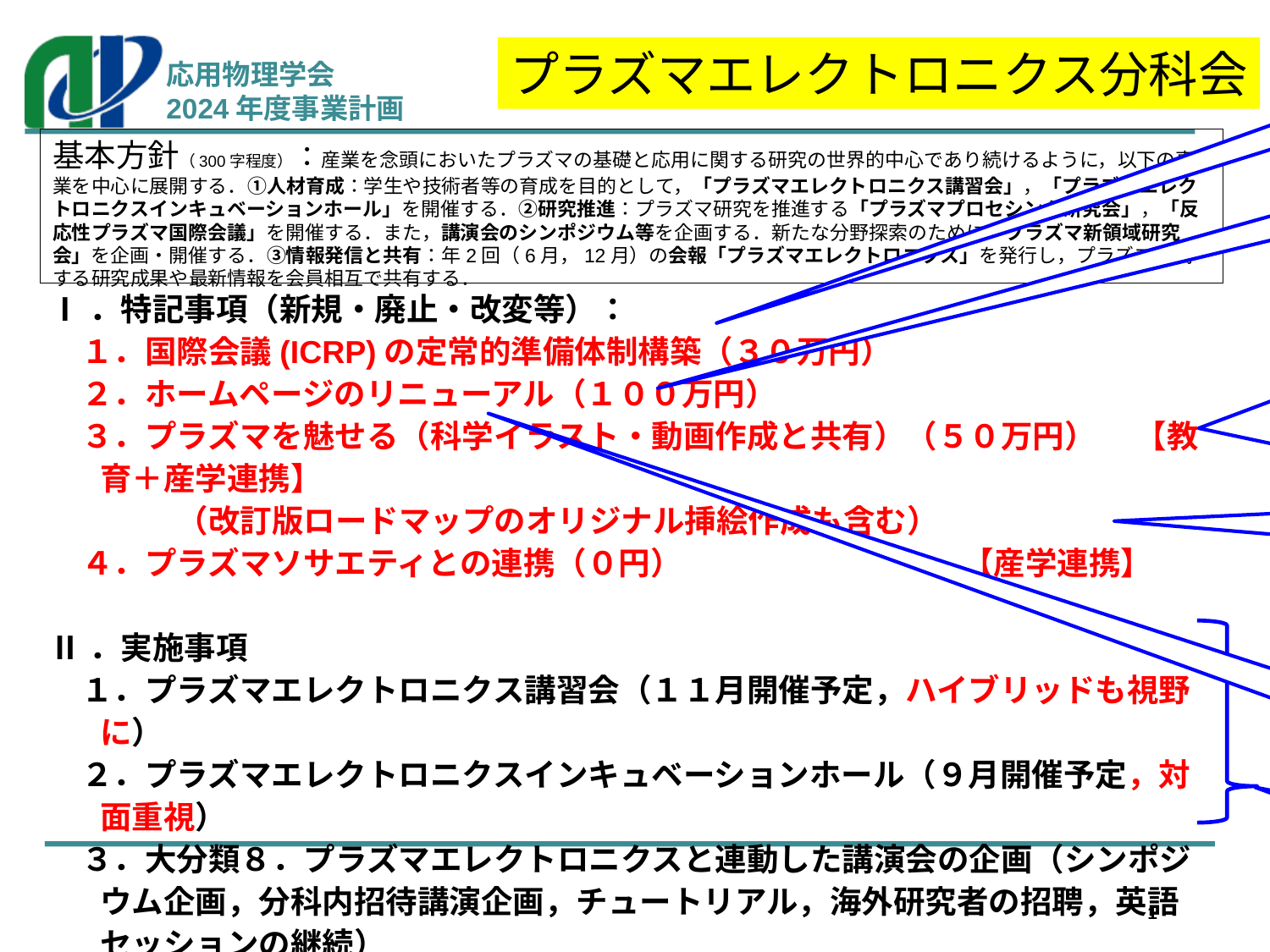

2023年から始めた案件なので，「Ⅱ」に入れるべきことを継続．継続かもしれないが，まだ実効的には動いていないので，「Ⅰ」に入れた．
プラズマエレクトロニクス分科会
基本方針（300字程度）：産業を念頭においたプラズマの基礎と応用に関する研究の世界的中心であり続けるように，以下の事業を中心に展開する．①人材育成：学生や技術者等の育成を目的として，「プラズマエレクトロニクス講習会」，「プラズマエレクトロニクスインキュベーションホール」を開催する．②研究推進：プラズマ研究を推進する「プラズマプロセシング研究会」，「反応性プラズマ国際会議」を開催する．また，講演会のシンポジウム等を企画する．新たな分野探索のために「プラズマ新領域研究会」を企画・開催する．③情報発信と共有：年2回（6月，12月）の会報「プラズマエレクトロニクス」を発行し，プラズマに関する研究成果や最新情報を会員相互で共有する．
2023年中を予定していたが，間に合いそうにないので，2024年への持ち越しとした．
2023年中を予定していた．ロードマップ用挿絵にも利用する．ただし，完了するのは2024年に入ってからと思われるため，2024年事業に入れた．ロードマップを産業界などにも見せるので，教育だけではなく，産学連携の目的があることを明示した．
Ⅰ．特記事項（新規・廃止・改変等）：
　１．国際会議(ICRP)の定常的準備体制構築（３０万円）
　２．ホームページのリニューアル（１００万円）
　３．プラズマを魅せる（科学イラスト・動画作成と共有）（５０万円）　 【教育＋産学連携】
　　　　（改訂版ロードマップのオリジナル挿絵作成も含む）
　４．プラズマソサエティとの連携（０円）                                       【産学連携】

Ⅱ．実施事項
　１．プラズマエレクトロニクス講習会（１１月開催予定，ハイブリッドも視野に）
　２．プラズマエレクトロニクスインキュベーションホール（９月開催予定，対面重視）
　３．大分類８．プラズマエレクトロニクスと連動した講演会の企画（シンポジウム企画，分科内招待講演企画，チュートリアル，海外研究者の招聘，英語セッションの継続）
　４．プラズマ新領域研究会の開催（３回開催予定，予算０円⇒ ３０万円）
2023年から始めた案件なので，「Ⅱ」かもしれないが，まだ始めたばかりなので，特記事項の「Ⅰ」に入れた．

ホームページ100万円とイラスト50万円については，「分科会共通事業費」の中の「委託費」として2024予算案に計上した．
これらは2023年の事業計画と同じ．